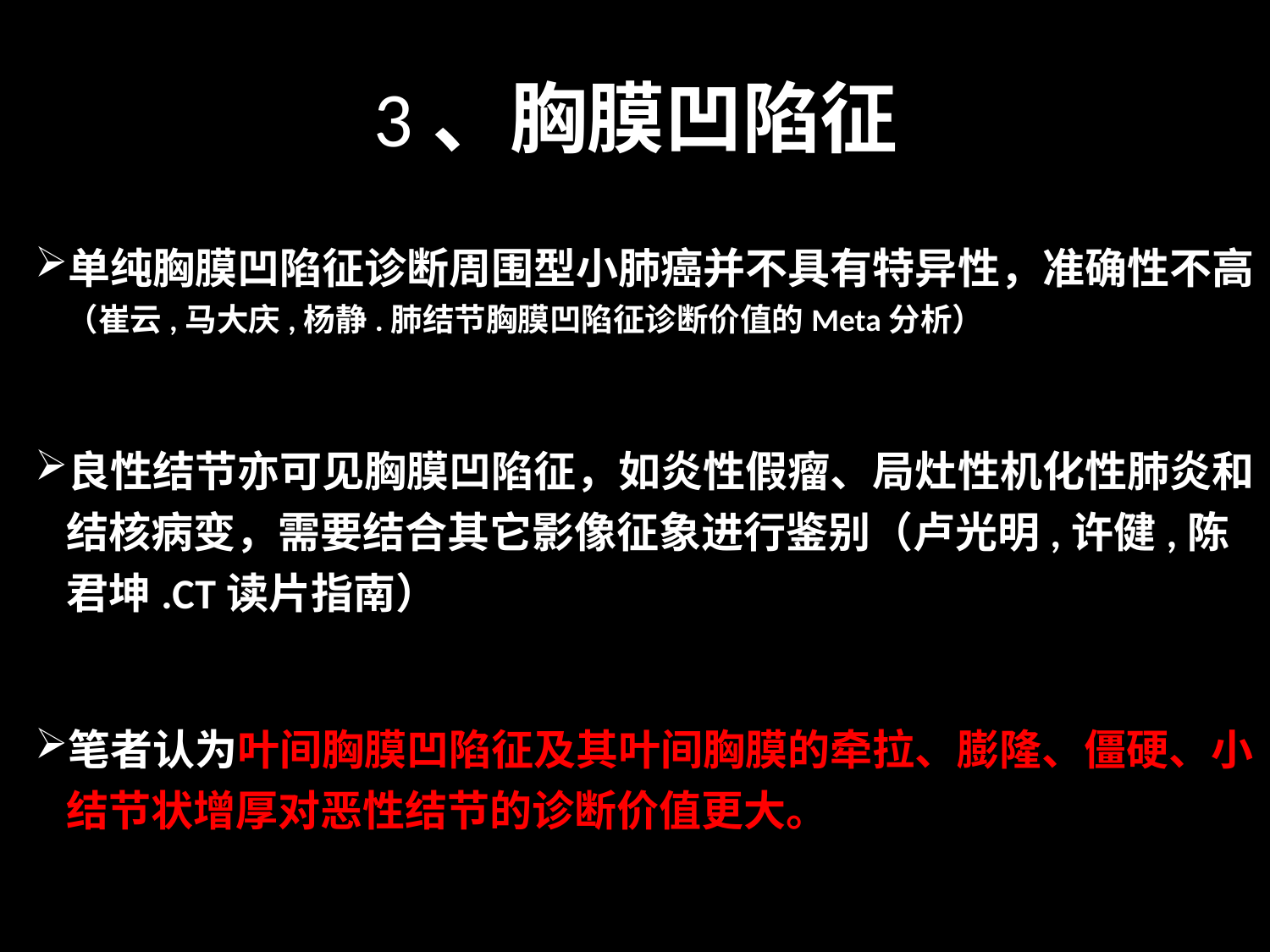

# 3、胸膜凹陷征
单纯胸膜凹陷征诊断周围型小肺癌并不具有特异性，准确性不高（崔云,马大庆,杨静.肺结节胸膜凹陷征诊断价值的Meta分析）

良性结节亦可见胸膜凹陷征，如炎性假瘤、局灶性机化性肺炎和结核病变，需要结合其它影像征象进行鉴别（卢光明,许健,陈君坤.CT读片指南）

笔者认为叶间胸膜凹陷征及其叶间胸膜的牵拉、膨隆、僵硬、小结节状增厚对恶性结节的诊断价值更大。